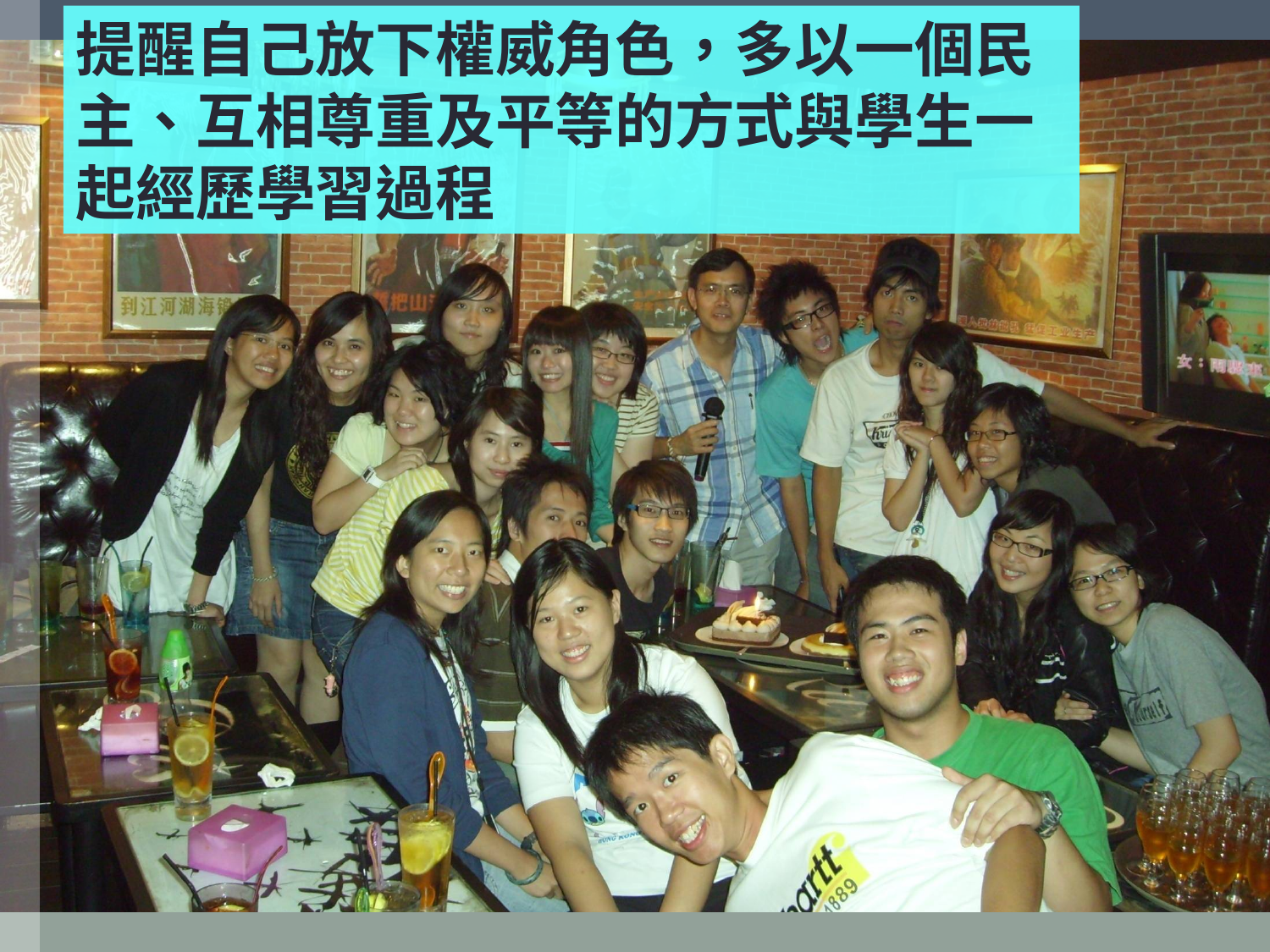

提醒自己放下權威角色，多以一個民主、互相尊重及平等的方式與學生一起經歷學習過程